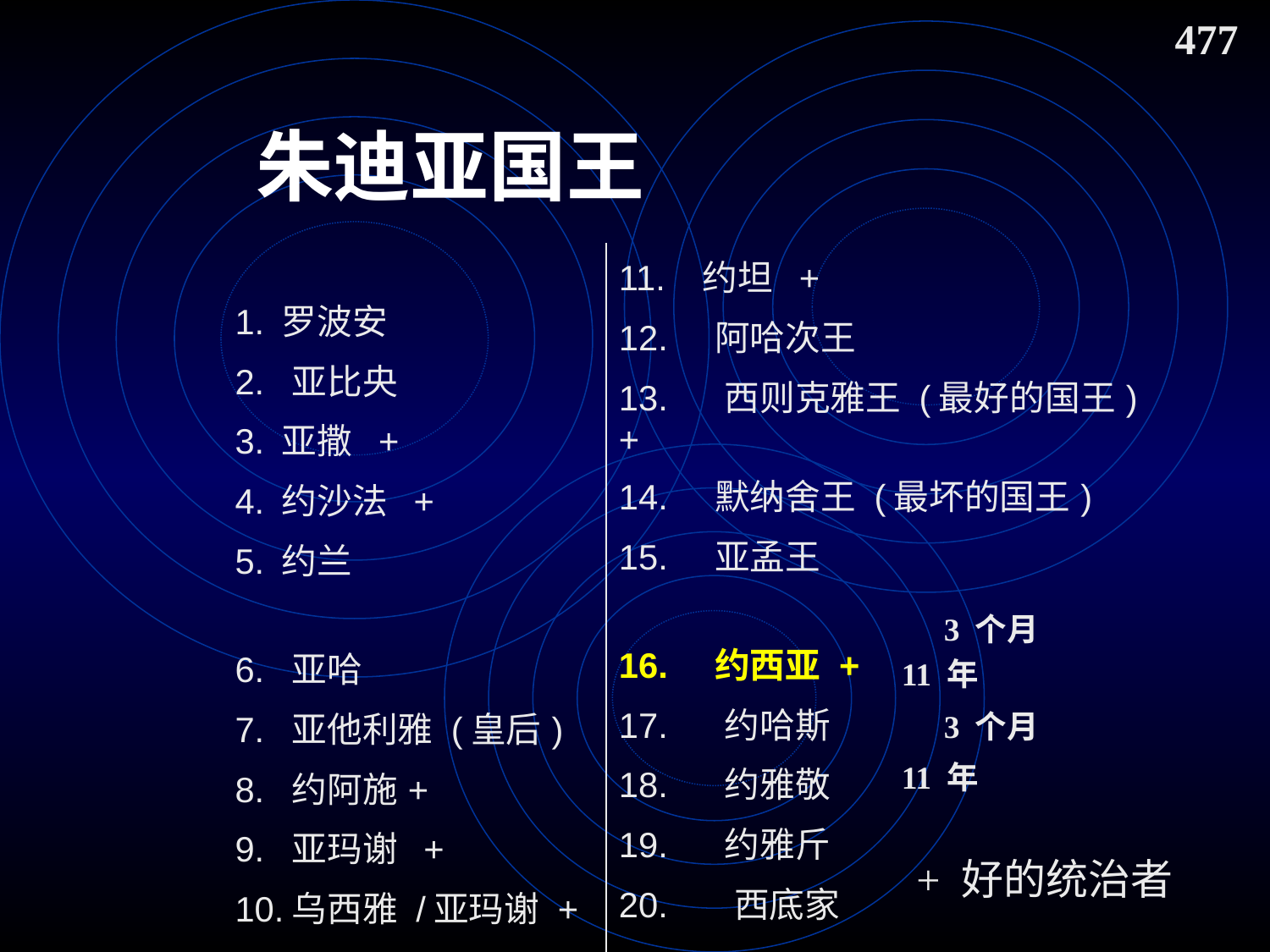

477

朱迪亚国王
| 1. 罗波安 2.  亚比央 3. 亚撒 + 4. 约沙法 + 5. 约兰   6.  亚哈 7.  亚他利雅 (皇后) 8.  约阿施+ 9.  亚玛谢 + 10.乌西雅 /亚玛谢 + | 11.   约坦 + 12.    阿哈次王 13.     西则克雅王 (最好的国王) + 14.    默纳舍王 (最坏的国王) 15.    亚孟王   16.    约西亚 + 17.     约哈斯 18.     约雅敬 19.     约雅斤 20.      西底家 |
| --- | --- |

3 个月
11 年
3 个月
11 年
+ 好的统治者